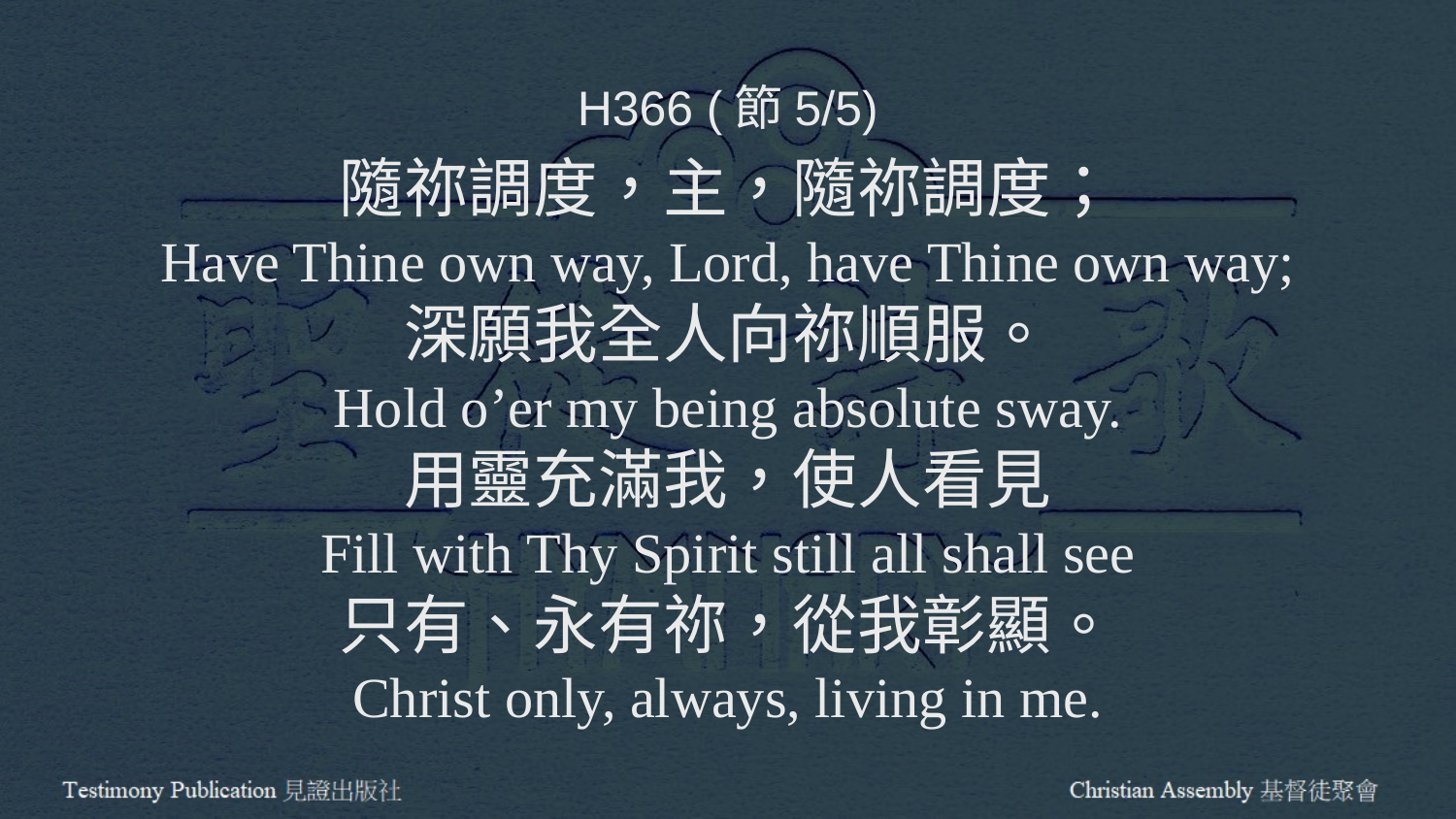

H366 (節5/5)
隨祢調度，主，隨祢調度；
Have Thine own way, Lord, have Thine own way;
深願我全人向祢順服。
Hold o’er my being absolute sway.
用靈充滿我，使人看見
Fill with Thy Spirit still all shall see
只有、永有祢，從我彰顯。
Christ only, always, living in me.